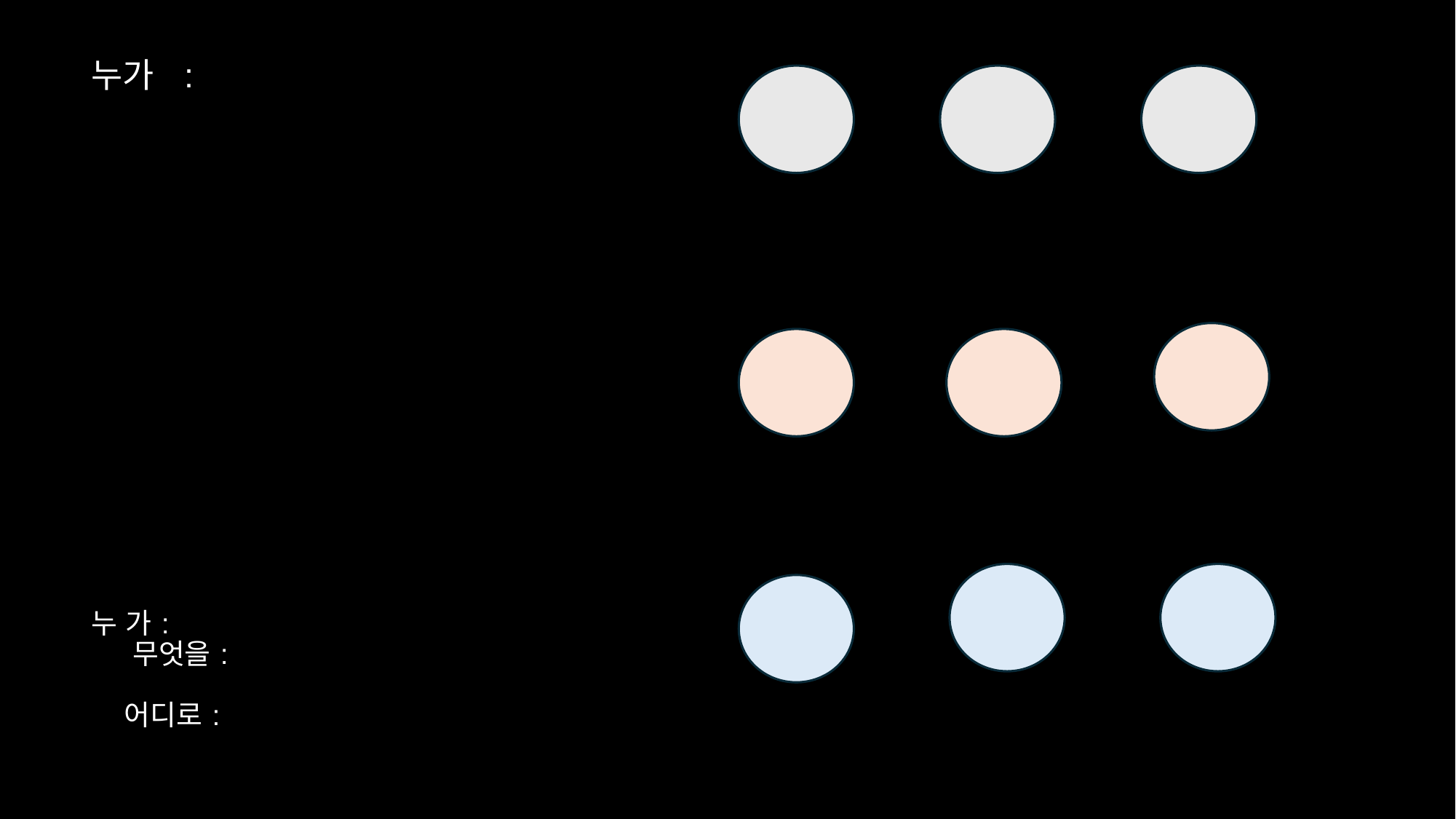

# 누가   : 누 가 : 무엇을 : 어디로 :